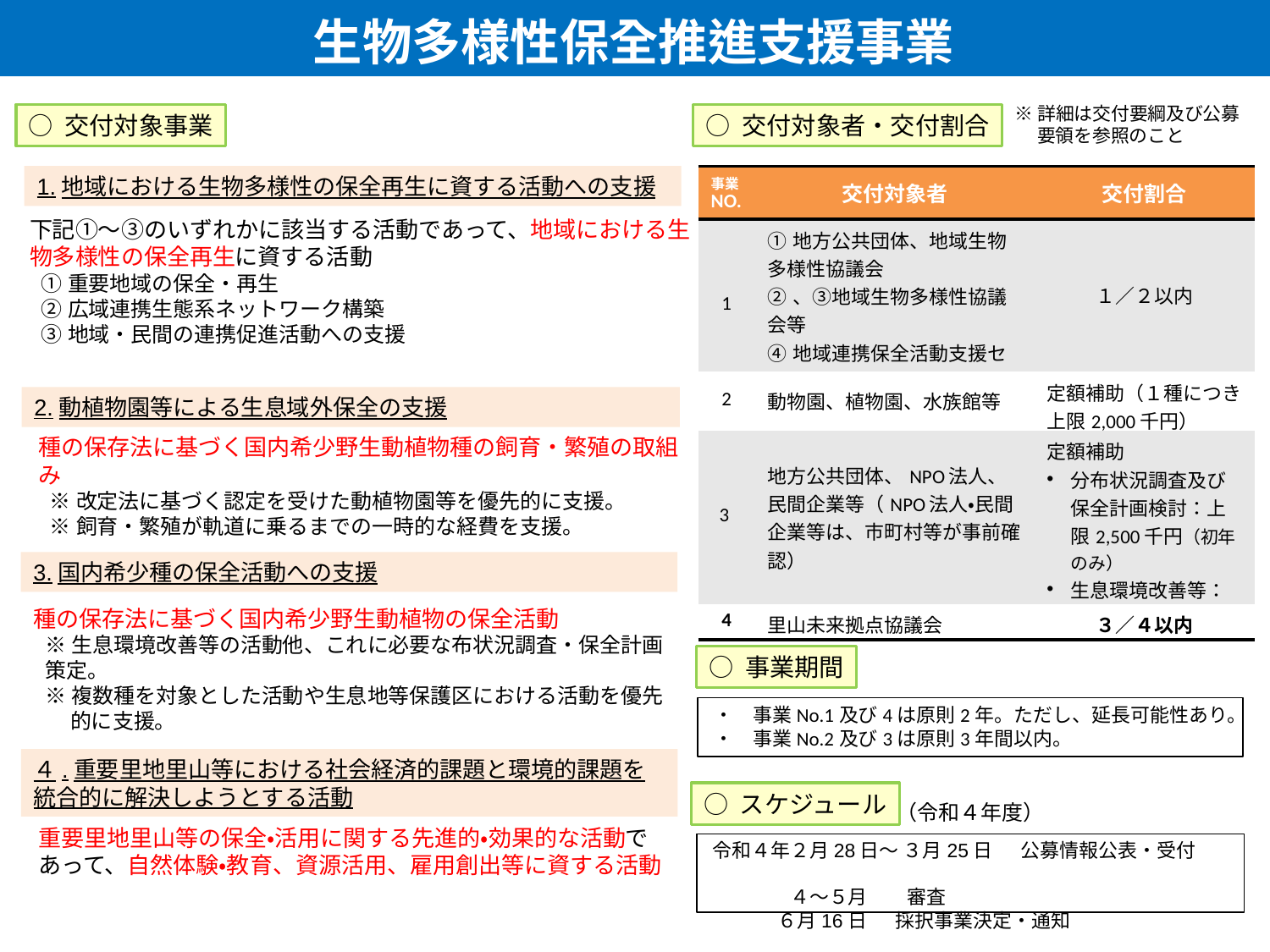

生物多様性保全推進支援事業
※詳細は交付要綱及び公募
　 要領を参照のこと
○ 交付対象事業
○ 交付対象者・交付割合
1.地域における生物多様性の保全再生に資する活動への支援
| 事業NO. | 交付対象者 | 交付割合 |
| --- | --- | --- |
| 1 | ①地方公共団体、地域生物多様性協議会 ②、③地域生物多様性協議会等　 ④地域連携保全活動支援センター、地方公共団体 | １／２以内 |
| 2 | 動物園、植物園、水族館等 | 定額補助（１種につき上限2,000千円） |
| 3 | 地方公共団体、NPO法人、民間企業等（NPO法人・民間企業等は、市町村等が事前確認） | 定額補助 分布状況調査及び保全計画検討：上限2,500千円（初年のみ） 生息環境改善等：上限1,500千円 |
| 4 | 里山未来拠点協議会 | ３／４以内 |
下記①～③のいずれかに該当する活動であって、地域における生物多様性の保全再生に資する活動
①重要地域の保全・再生
②広域連携生態系ネットワーク構築
③地域・民間の連携促進活動への支援
2.動植物園等による生息域外保全の支援
種の保存法に基づく国内希少野生動植物種の飼育・繁殖の取組み
※改定法に基づく認定を受けた動植物園等を優先的に支援。
※飼育・繁殖が軌道に乗るまでの一時的な経費を支援。
3.国内希少種の保全活動への支援
種の保存法に基づく国内希少野生動植物の保全活動
※生息環境改善等の活動他、これに必要な布状況調査・保全計画策定。
※複数種を対象とした活動や生息地等保護区における活動を優先的に支援。
○ 事業期間
・　事業No.1及び4は原則2年。ただし、延長可能性あり。
・　事業No.2及び3は原則3年間以内。

４.重要里地里山等における社会経済的課題と環境的課題を統合的に解決しようとする活動
○ スケジュール
（令和４年度）
重要里地里山等の保全・活用に関する先進的・効果的な活動であって、自然体験・教育、資源活用、雇用創出等に資する活動
令和４年２月28日～ ３月25日　  公募情報公表・受付
　　　　４～５月　　審査
　　      ６月16日　  採択事業決定・通知